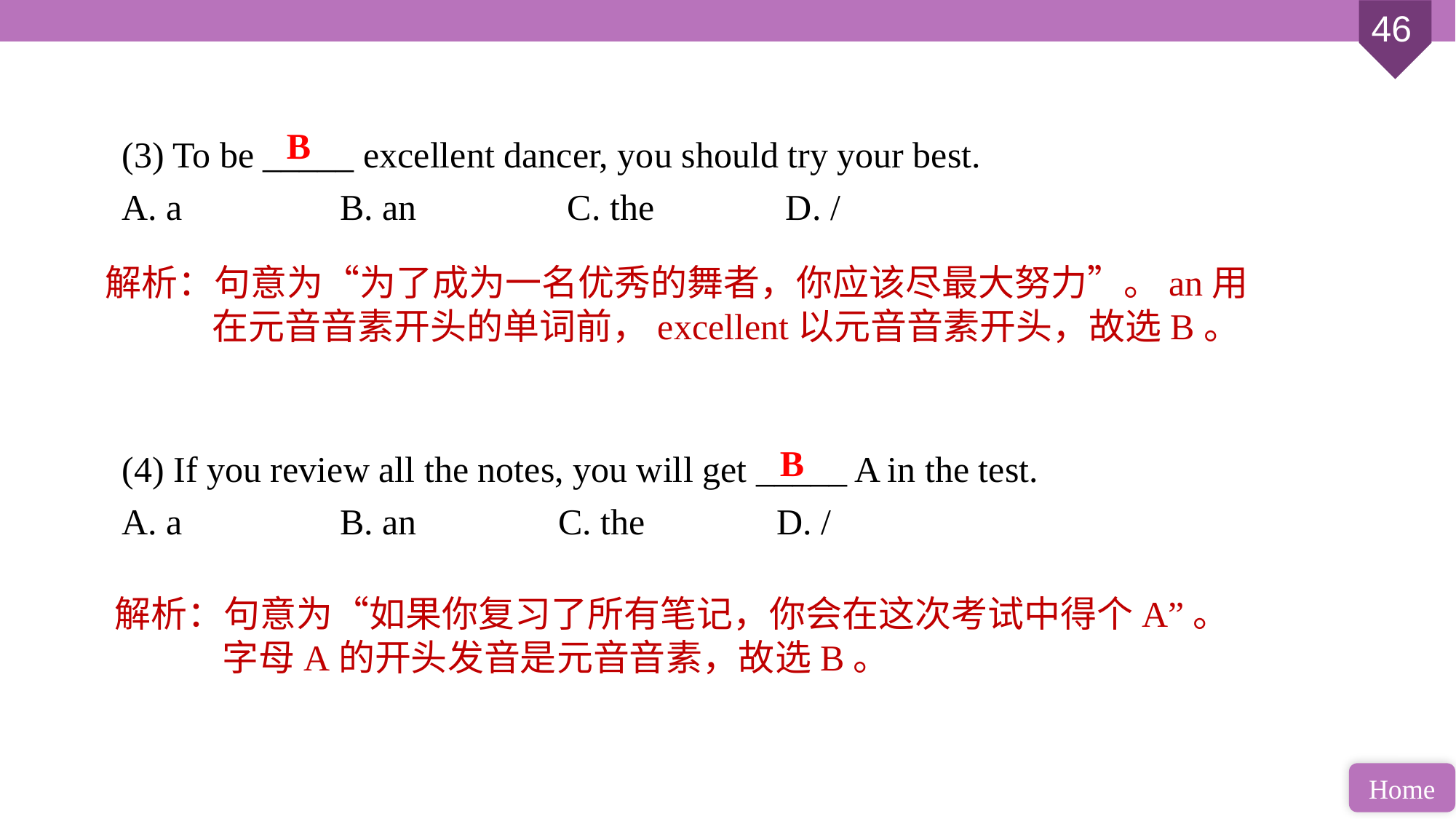

(3) To be _____ excellent dancer, you should try your best.
A. a 		B. an		 C. the		 D. /

(4) If you review all the notes, you will get _____ A in the test.
A. a 		B. an 		C. the 		D. /
B
解析：句意为“为了成为一名优秀的舞者，你应该尽最大努力”。an用在元音音素开头的单词前，excellent以元音音素开头，故选B。
B
解析：句意为“如果你复习了所有笔记，你会在这次考试中得个A”。字母A的开头发音是元音音素，故选B。